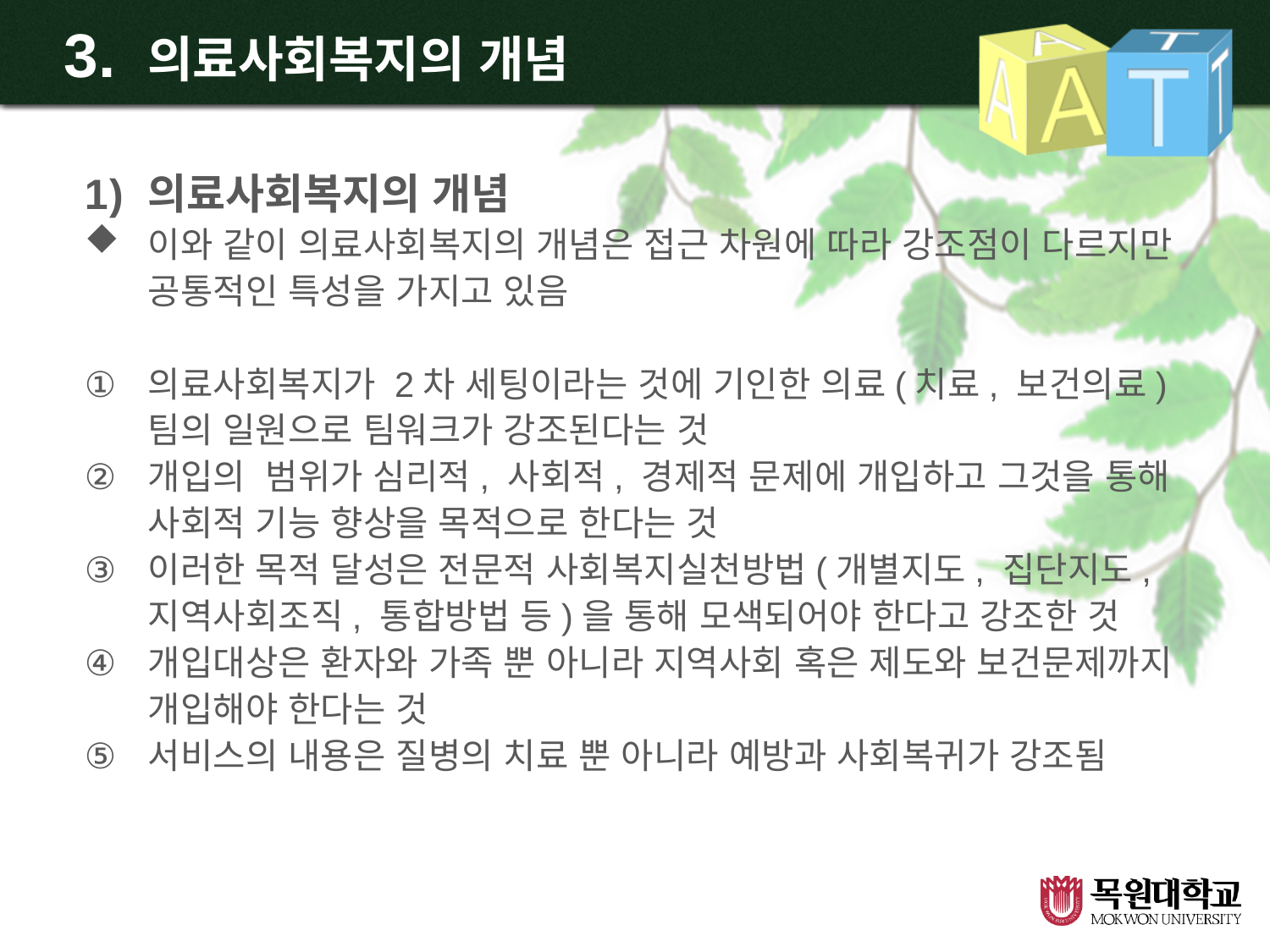

# 3. 의료사회복지의 개념

의료사회복지의 개념
이와 같이 의료사회복지의 개념은 접근 차원에 따라 강조점이 다르지만 공통적인 특성을 가지고 있음

의료사회복지가 2차 세팅이라는 것에 기인한 의료(치료, 보건의료)팀의 일원으로 팀워크가 강조된다는 것
개입의  범위가 심리적, 사회적, 경제적 문제에 개입하고 그것을 통해 사회적 기능 향상을 목적으로 한다는 것
이러한 목적 달성은 전문적 사회복지실천방법(개별지도, 집단지도, 지역사회조직, 통합방법 등)을 통해 모색되어야 한다고 강조한 것
개입대상은 환자와 가족 뿐 아니라 지역사회 혹은 제도와 보건문제까지 개입해야 한다는 것
서비스의 내용은 질병의 치료 뿐 아니라 예방과 사회복귀가 강조됨